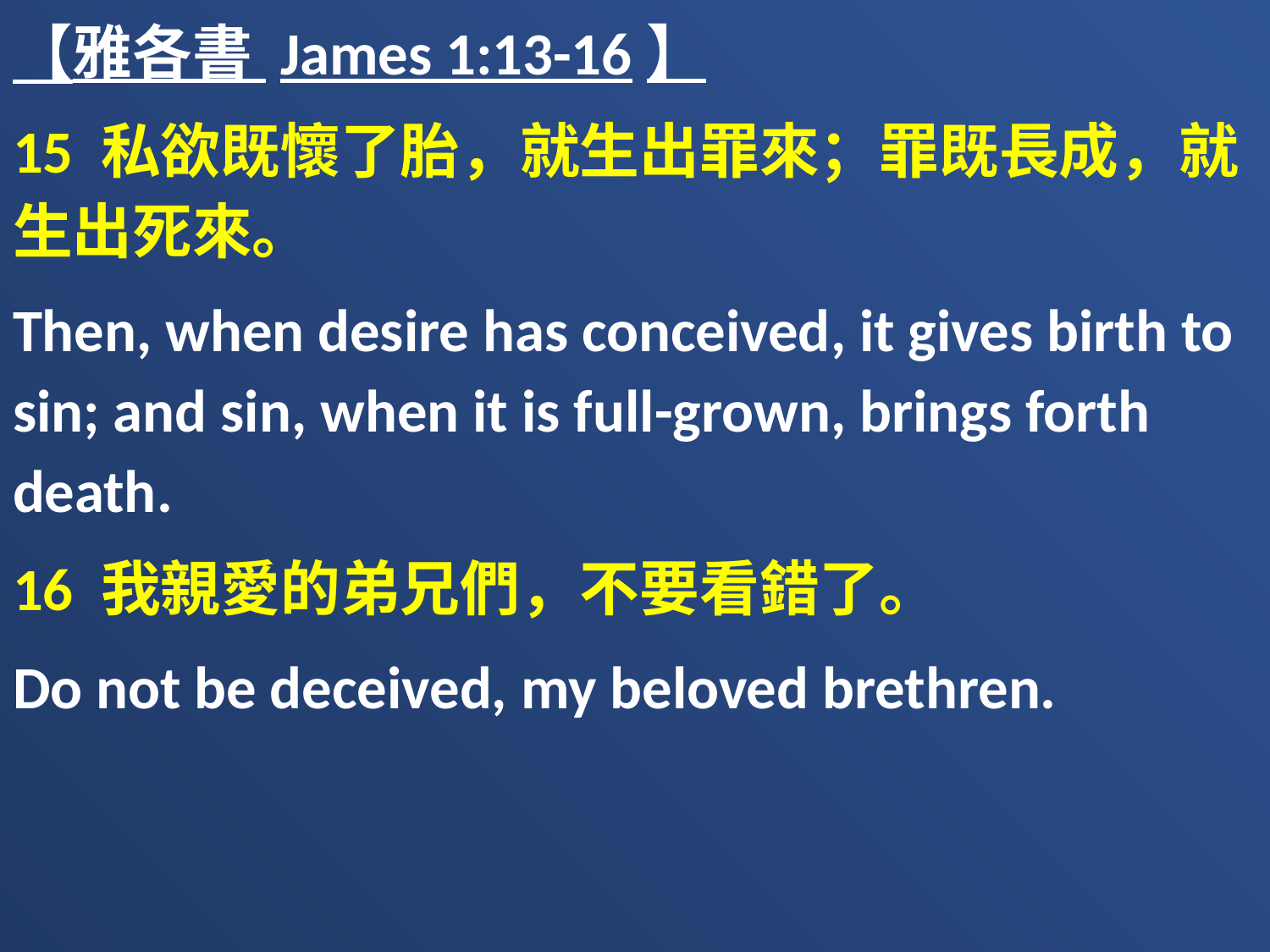

【雅各書 James 1:13-16】
15 私欲既懷了胎，就生出罪來；罪既長成，就生出死來。
Then, when desire has conceived, it gives birth to sin; and sin, when it is full-grown, brings forth death.
16 我親愛的弟兄們，不要看錯了。
Do not be deceived, my beloved brethren.